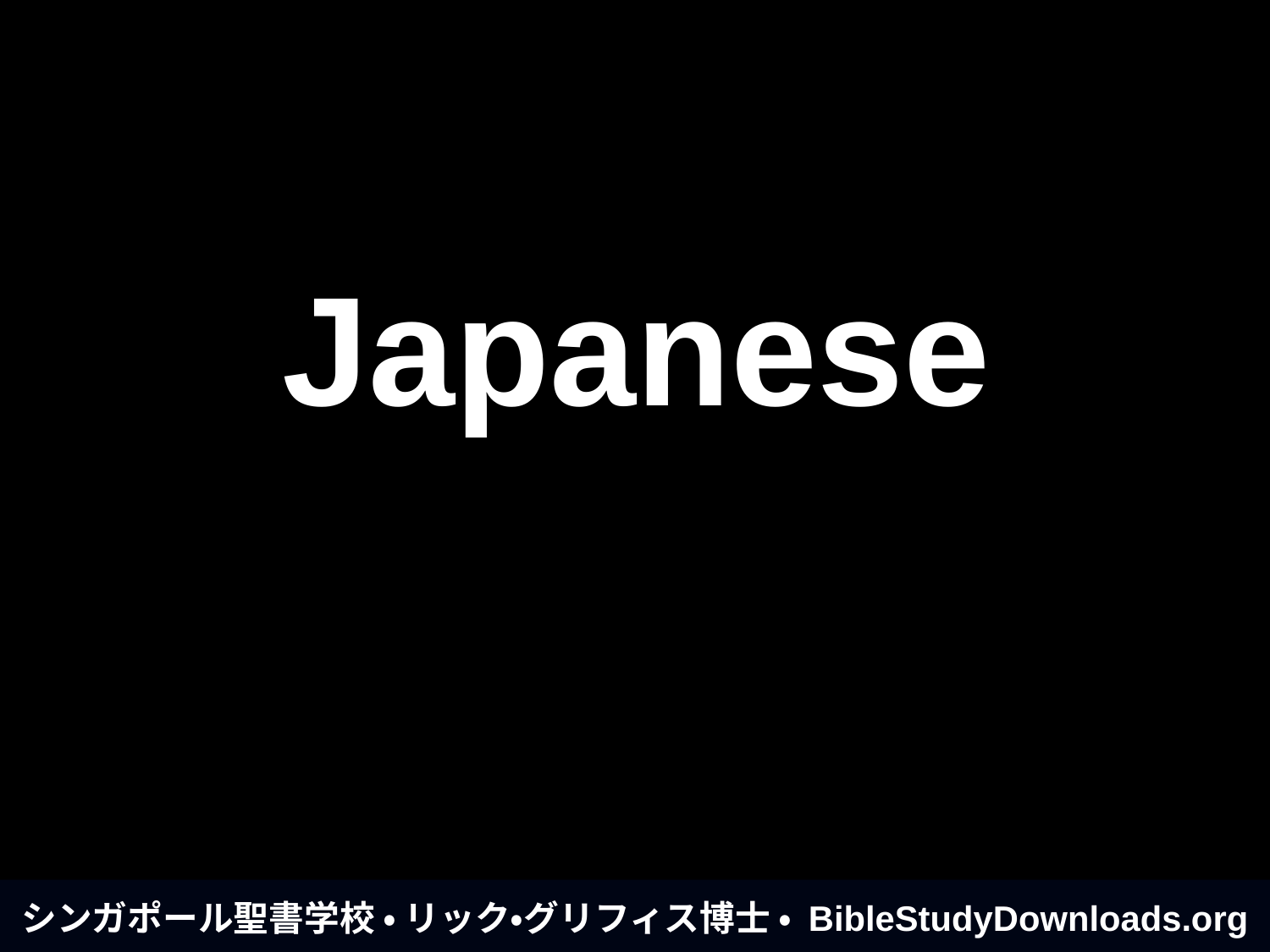

# Japanese
シンガポール聖書学校 • リック・グリフィス博士 • BibleStudyDownloads.org